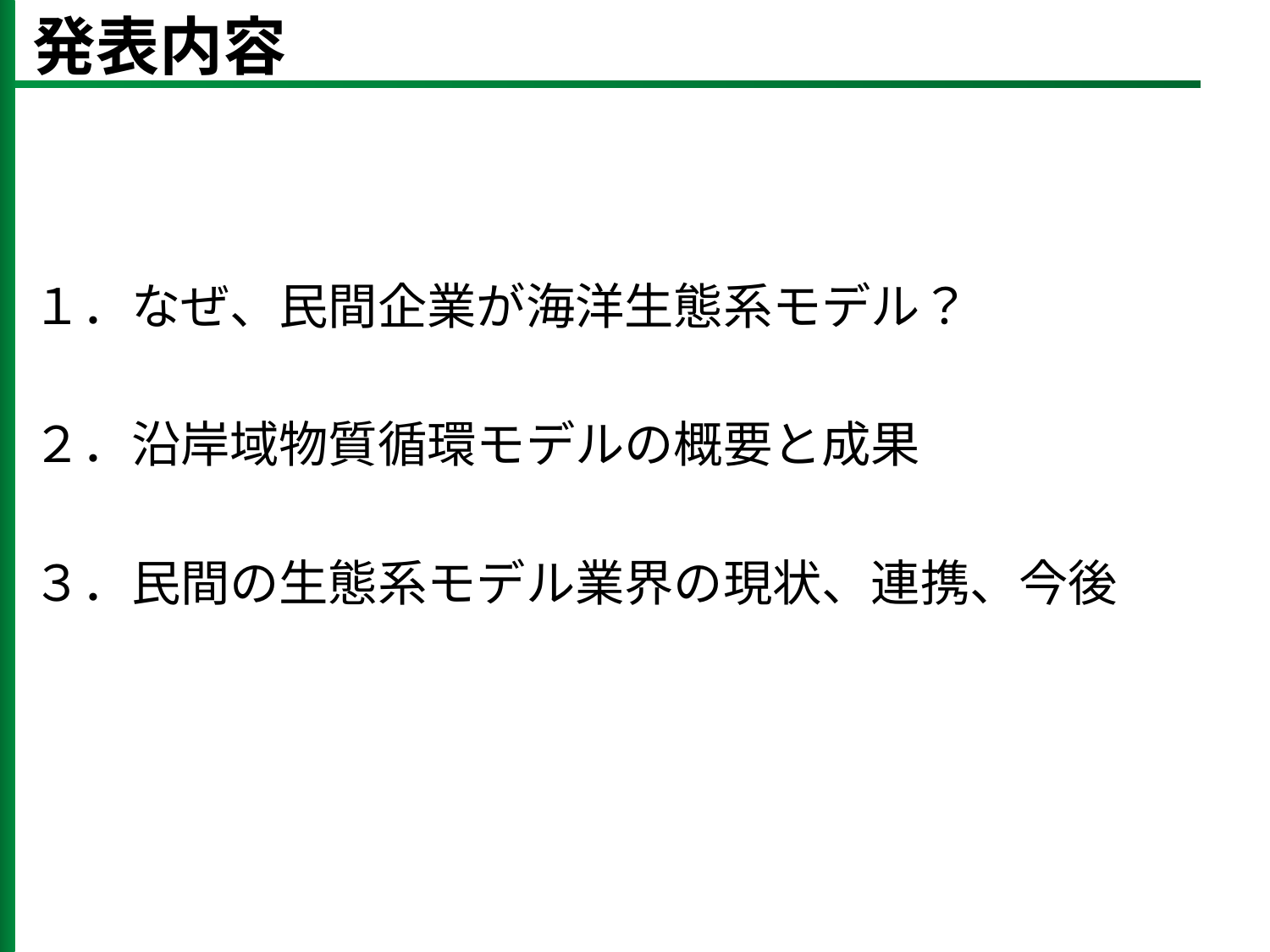

# 発表内容
2
１．なぜ、民間企業が海洋生態系モデル？

２．沿岸域物質循環モデルの概要と成果

３．民間の生態系モデル業界の現状、連携、今後